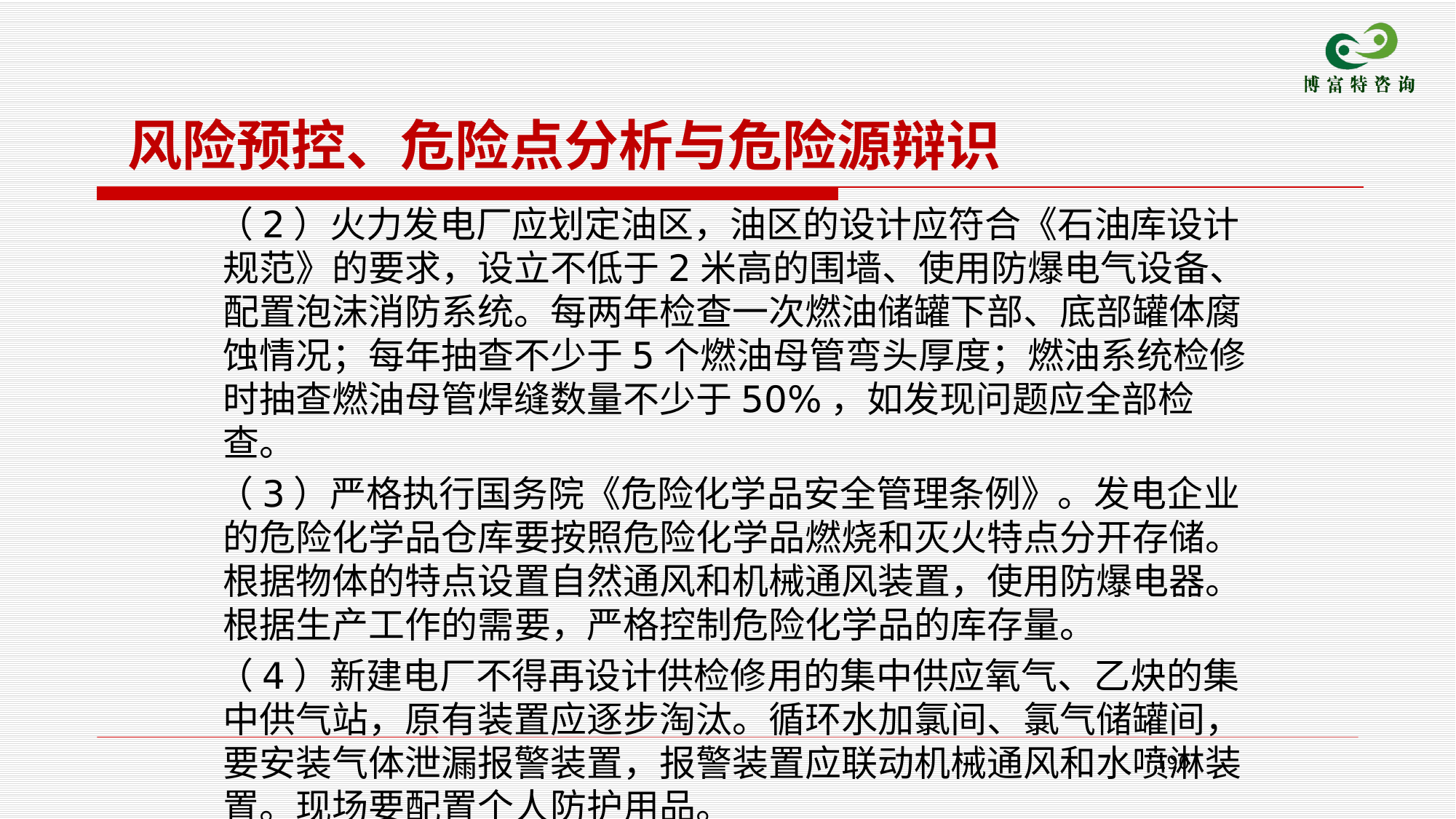

风险预控、危险点分析与危险源辩识
     （2）火力发电厂应划定油区，油区的设计应符合《石油库设计规范》的要求，设立不低于2米高的围墙、使用防爆电气设备、配置泡沫消防系统。每两年检查一次燃油储罐下部、底部罐体腐蚀情况；每年抽查不少于5个燃油母管弯头厚度；燃油系统检修时抽查燃油母管焊缝数量不少于50%，如发现问题应全部检查。
     （3）严格执行国务院《危险化学品安全管理条例》。发电企业的危险化学品仓库要按照危险化学品燃烧和灭火特点分开存储。根据物体的特点设置自然通风和机械通风装置，使用防爆电器。根据生产工作的需要，严格控制危险化学品的库存量。
     （4）新建电厂不得再设计供检修用的集中供应氧气、乙炔的集中供气站，原有装置应逐步淘汰。循环水加氯间、氯气储罐间，要安装气体泄漏报警装置，报警装置应联动机械通风和水喷淋装置。现场要配置个人防护用品。

190